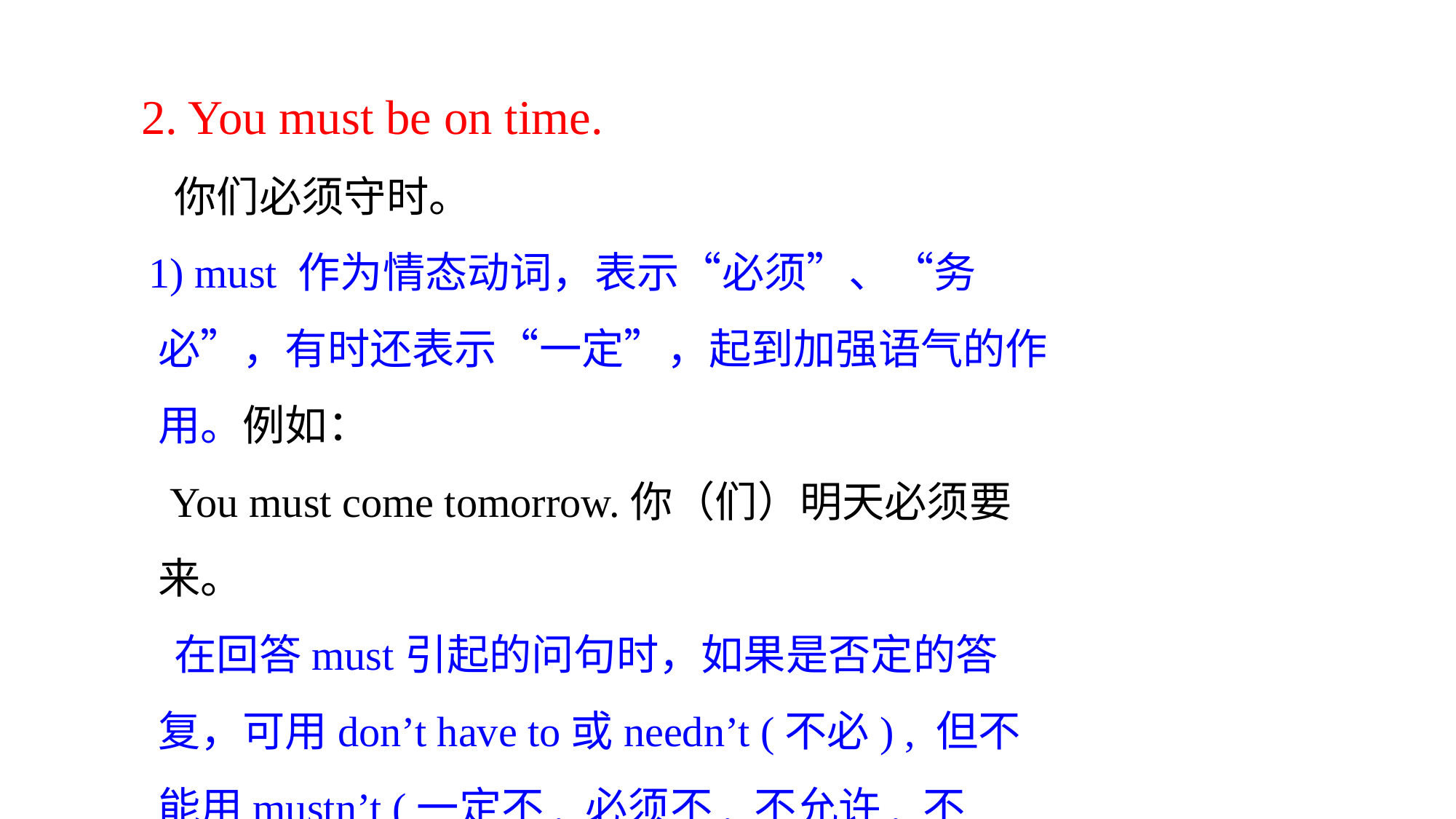

2. You must be on time.
     你们必须守时。
   1) must 作为情态动词，表示“必须”、“务必”，有时还表示“一定”，起到加强语气的作用。例如：
     You must come tomorrow.你（们）明天必须要来。
     在回答must引起的问句时，如果是否定的答复，可用don’t have to或needn’t (不必) , 但不能用mustn’t (一定不, 必须不, 不允许, 不得) 。